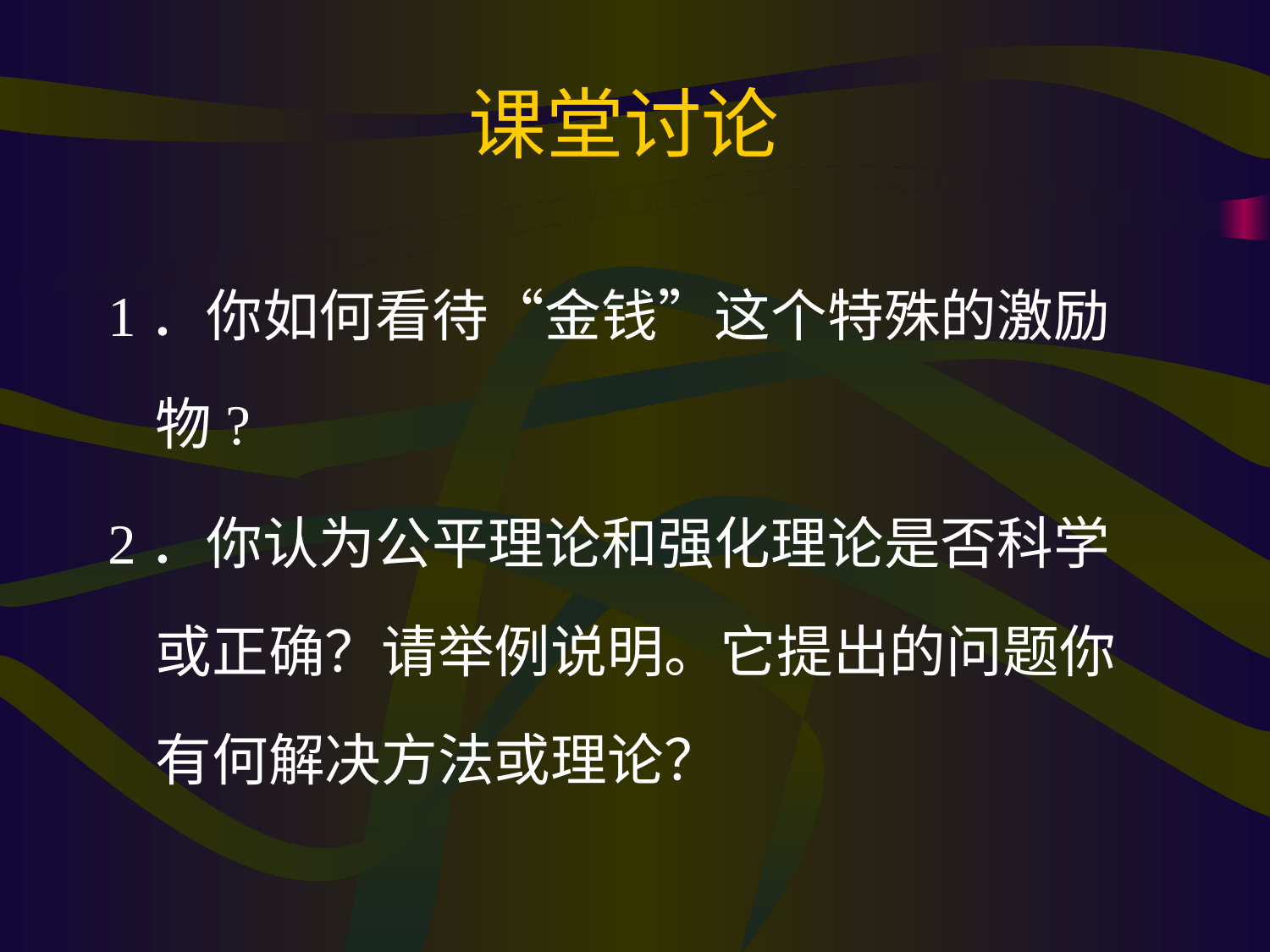

课堂讨论
1．你如何看待“金钱”这个特殊的激励物?
2．你认为公平理论和强化理论是否科学或正确？请举例说明。它提出的问题你有何解决方法或理论？
#